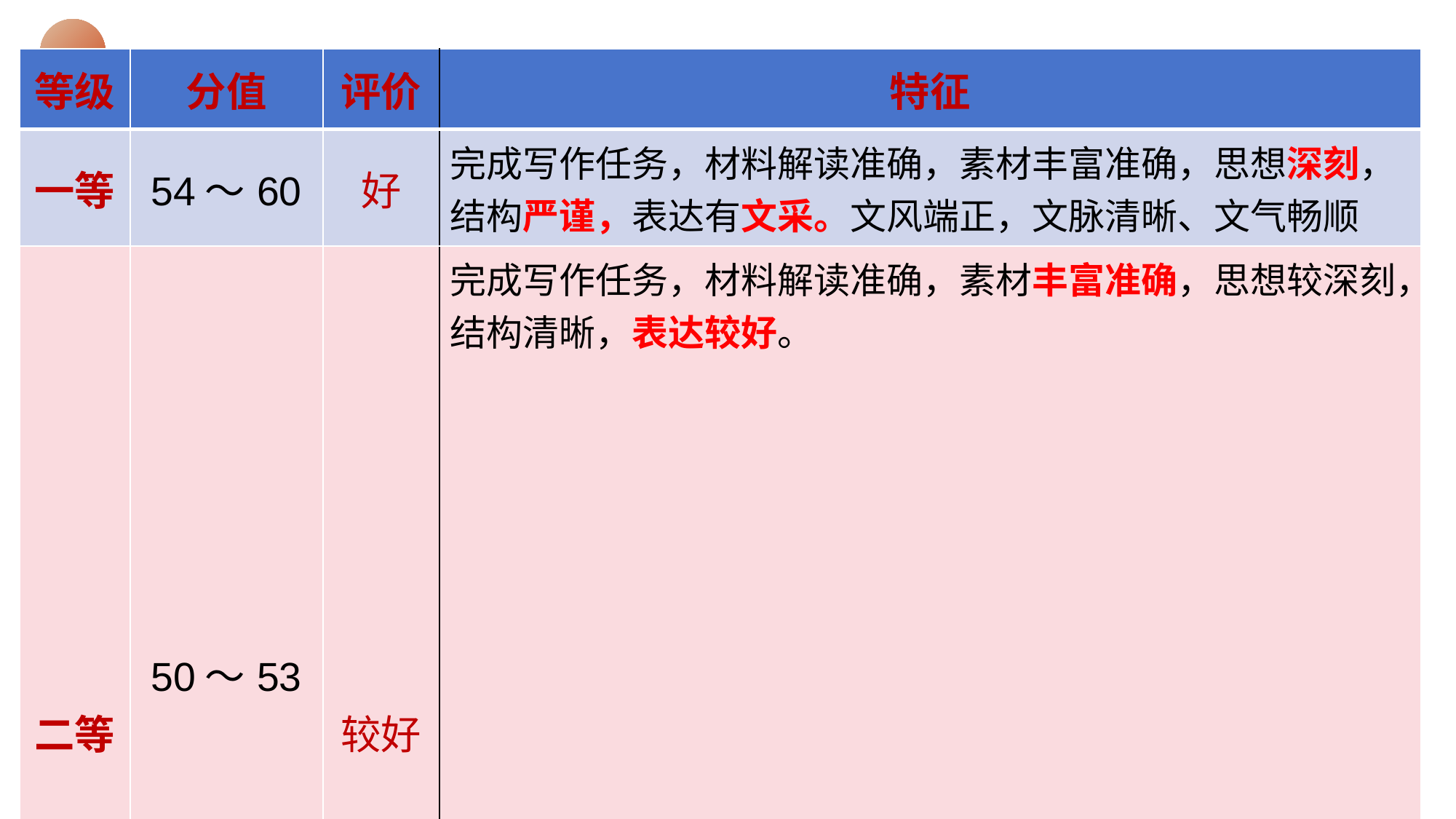

壹
| 等级 | 分值 | 评价 | 特征 |
| --- | --- | --- | --- |
| 一等 | 54～60 | 好 | 完成写作任务，材料解读准确，素材丰富准确，思想深刻，结构严谨，表达有文采。文风端正，文脉清晰、文气畅顺 |
| 二等 | 50～53 | 较好 | 完成写作任务，材料解读准确，素材丰富准确，思想较深刻，结构清晰，表达较好。 |
|  | 48～49 |  | 完成写作任务，材料解读准确，素材比较丰富，思想较深刻，结构清晰，表达一般。 |
| 三等 | 42～47 | 一般 | 完成任务一般，材料解读较准确（不全），结构完整，素材缺乏。 |
| 四等 | 36～41 | 较差 | 基本符合题意，材料解读不准确，或论证重心有偏差。 |
| 五等 | 30～35 | 差 | 脱离材料，但话题与材料沾边；由材料引出写其他。 |
|  | 21～29 |  | 完全脱离材料，另起炉灶。 |
|  | 0～20 |  | 不足400字；抄袭；套作。 |
#